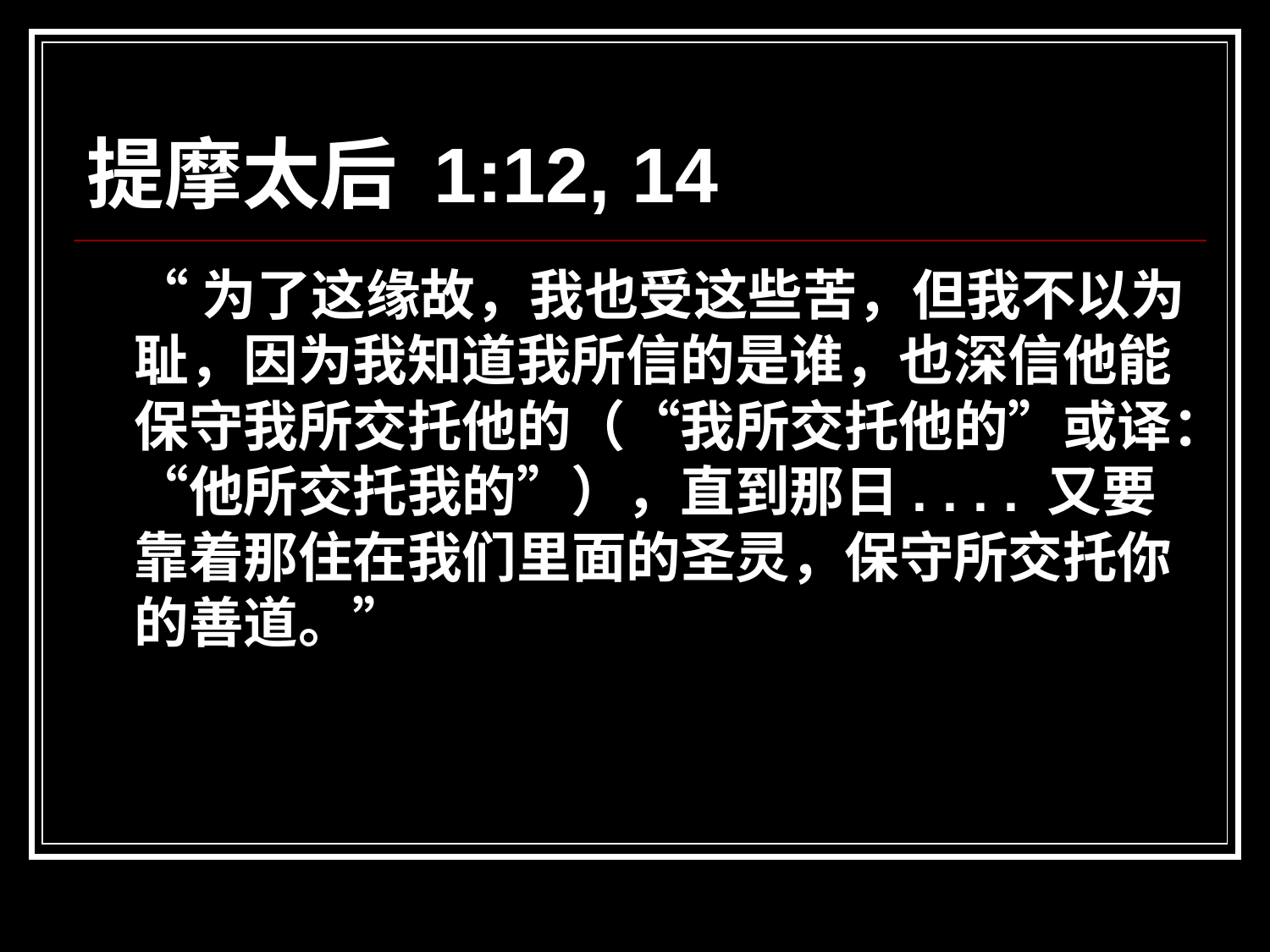

# 提摩太后 1:12, 14
	“为了这缘故，我也受这些苦，但我不以为耻，因为我知道我所信的是谁，也深信他能保守我所交托他的（“我所交托他的”或译：“他所交托我的”），直到那日. . . . 又要靠着那住在我们里面的圣灵，保守所交托你的善道。”